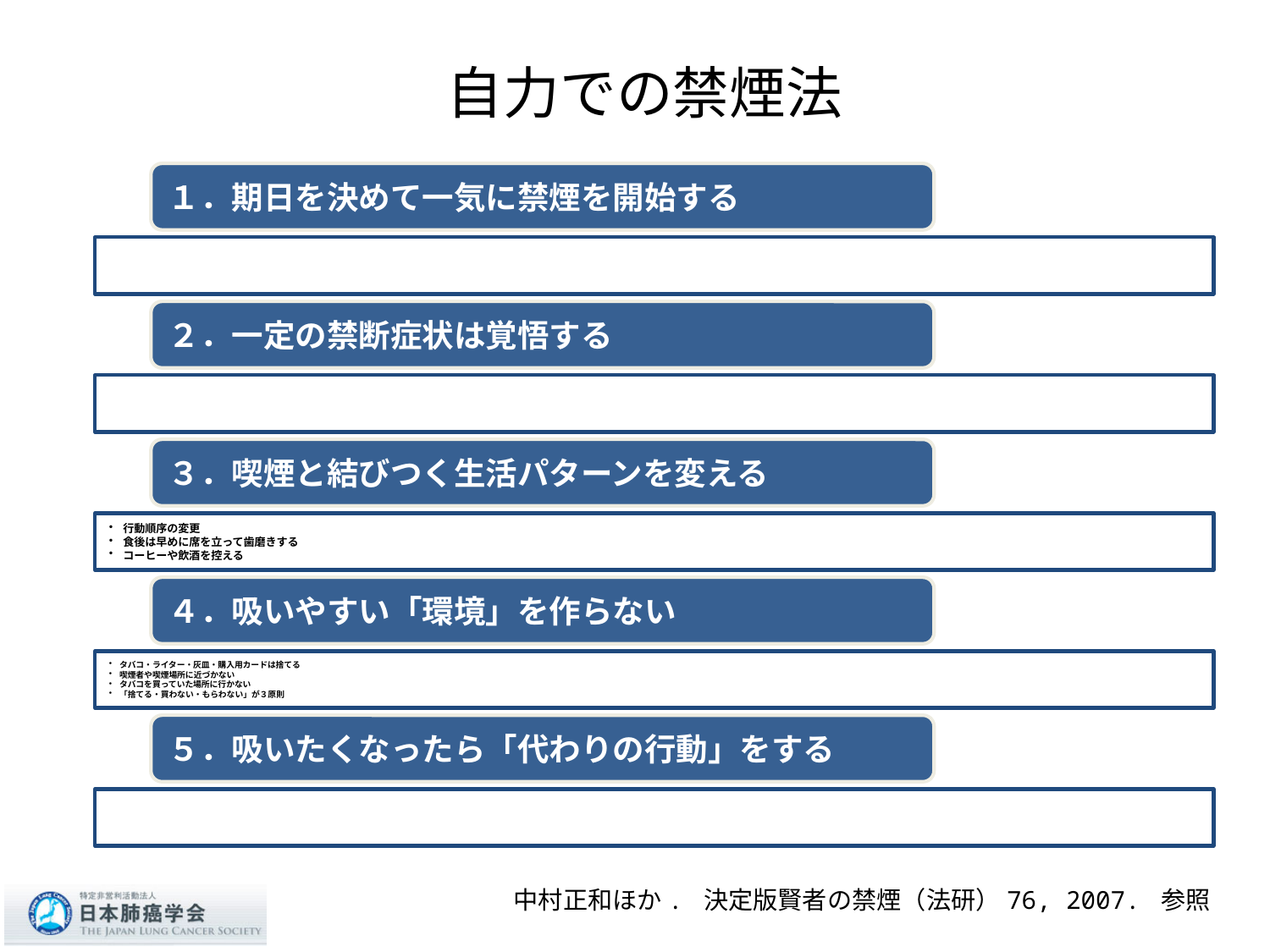

# 自力での禁煙法
１．期日を決めて一気に禁煙を開始する
４．吸いやすい「環境」を作らない
５．吸いたくなったら「代わりの行動」をする
２．一定の禁断症状は覚悟する
３．喫煙と結びつく生活パターンを変える
行動順序の変更
食後は早めに席を立って歯磨きする
コーヒーや飲酒を控える
タバコ・ライター・灰皿・購入用カードは捨てる
喫煙者や喫煙場所に近づかない
タバコを買っていた場所に行かない
「捨てる・買わない・もらわない」が３原則
中村正和ほか. 決定版賢者の禁煙（法研）76, 2007. 参照